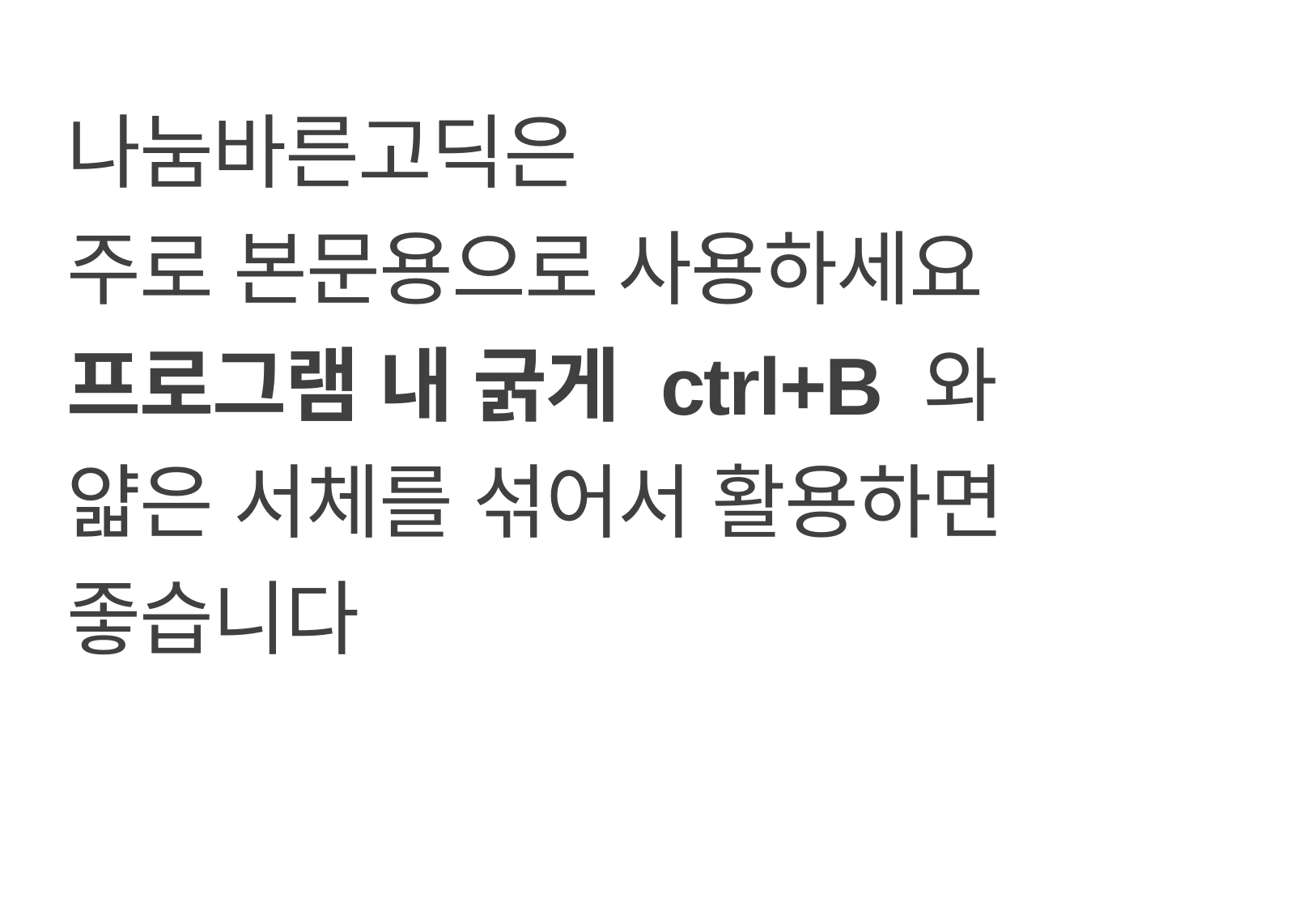

나눔바른고딕은
주로 본문용으로 사용하세요
프로그램 내 굵게 ctrl+B 와
얇은 서체를 섞어서 활용하면
좋습니다